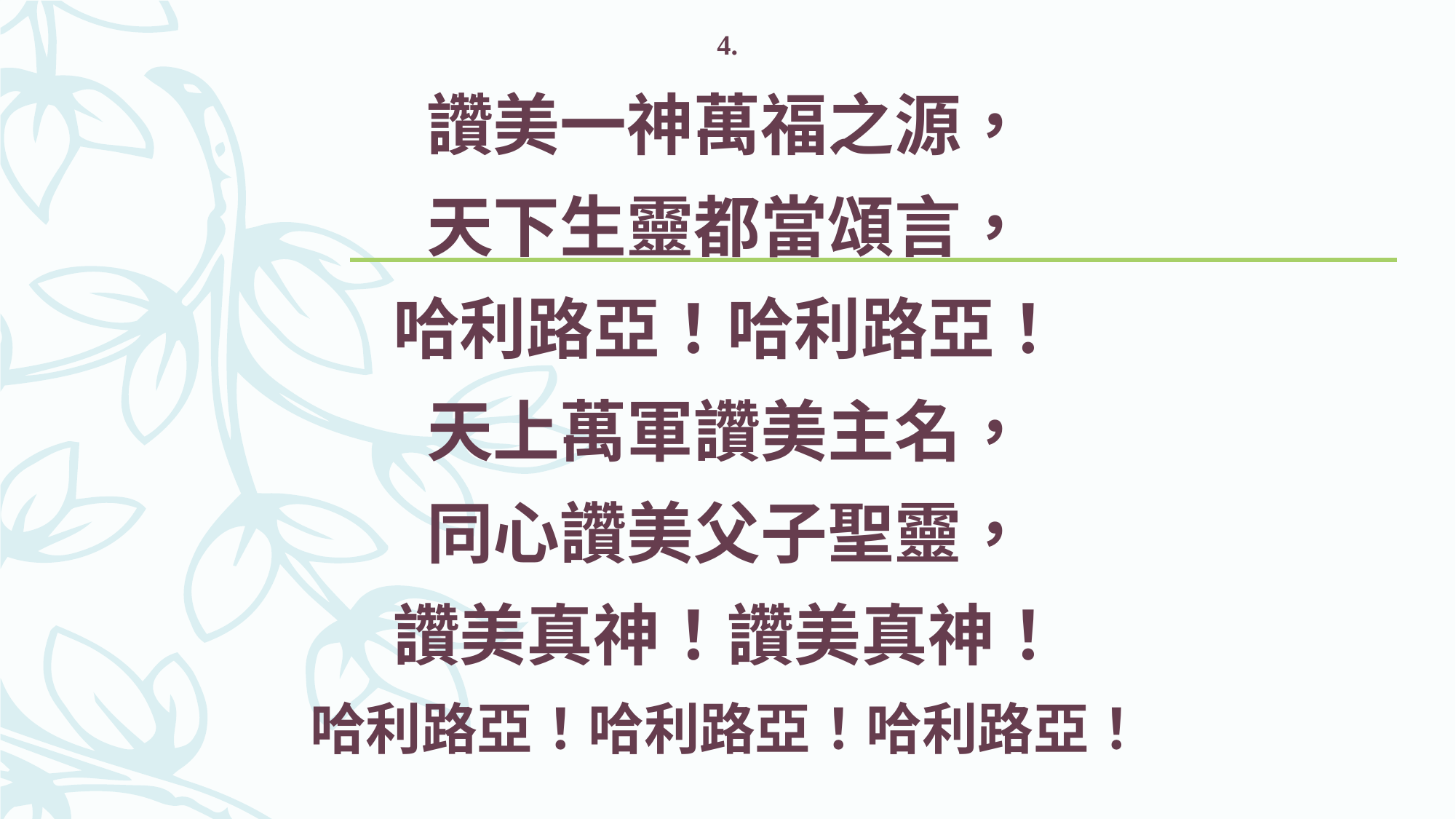

4.
讚美一神萬福之源，
天下生靈都當頌言，
哈利路亞！哈利路亞！
天上萬軍讚美主名，
同心讚美父子聖靈，
讚美真神！讚美真神！
哈利路亞！哈利路亞！哈利路亞！